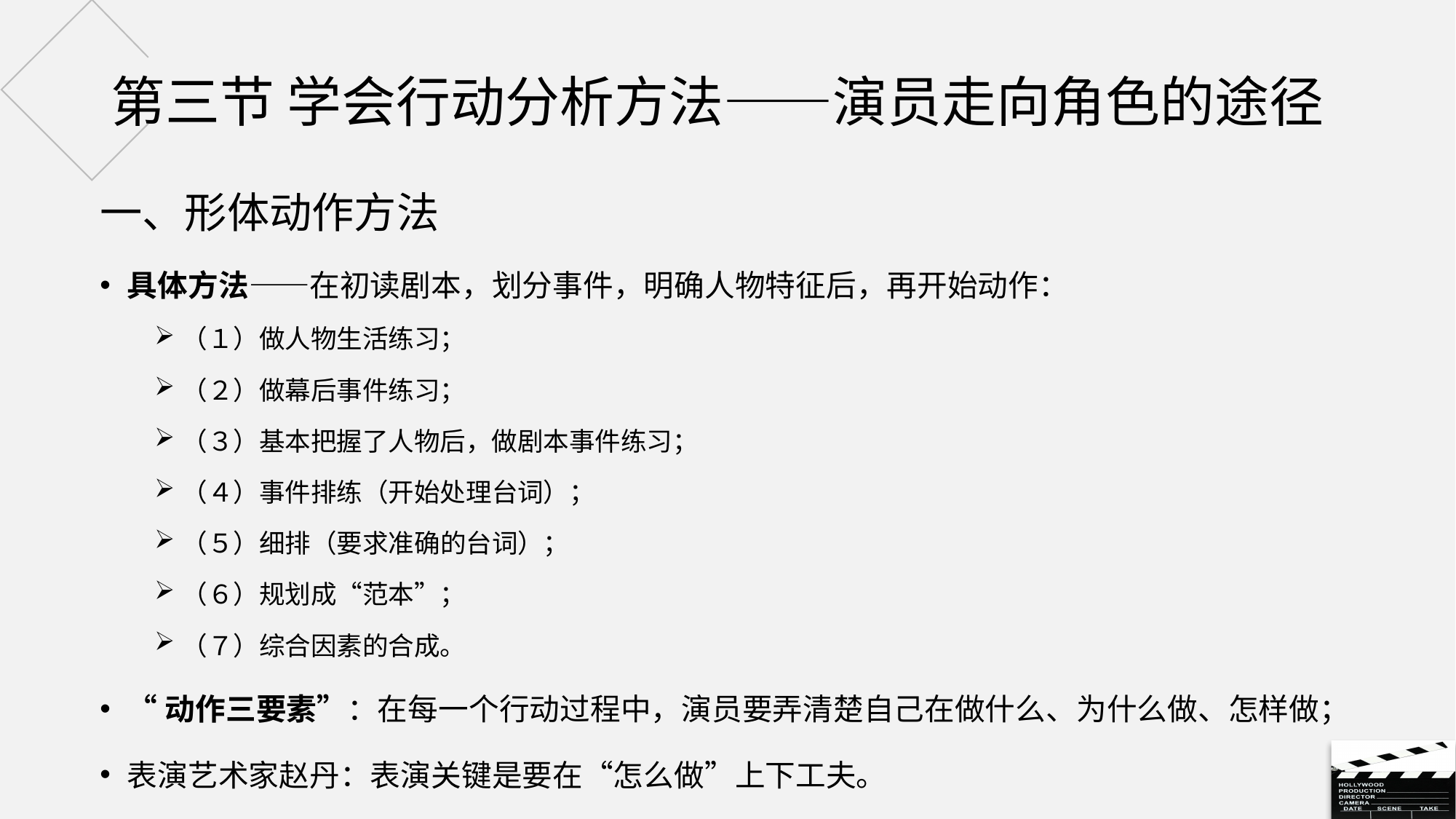

# 第三节 学会行动分析方法——演员走向角色的途径
一、形体动作方法
具体方法——在初读剧本，划分事件，明确人物特征后，再开始动作：
（１）做人物生活练习；
（２）做幕后事件练习；
（３）基本把握了人物后，做剧本事件练习；
（４）事件排练（开始处理台词）；
（５）细排（要求准确的台词）；
（６）规划成“范本”；
（７）综合因素的合成。
“动作三要素”：在每一个行动过程中，演员要弄清楚自己在做什么、为什么做、怎样做；
表演艺术家赵丹：表演关键是要在“怎么做”上下工夫。